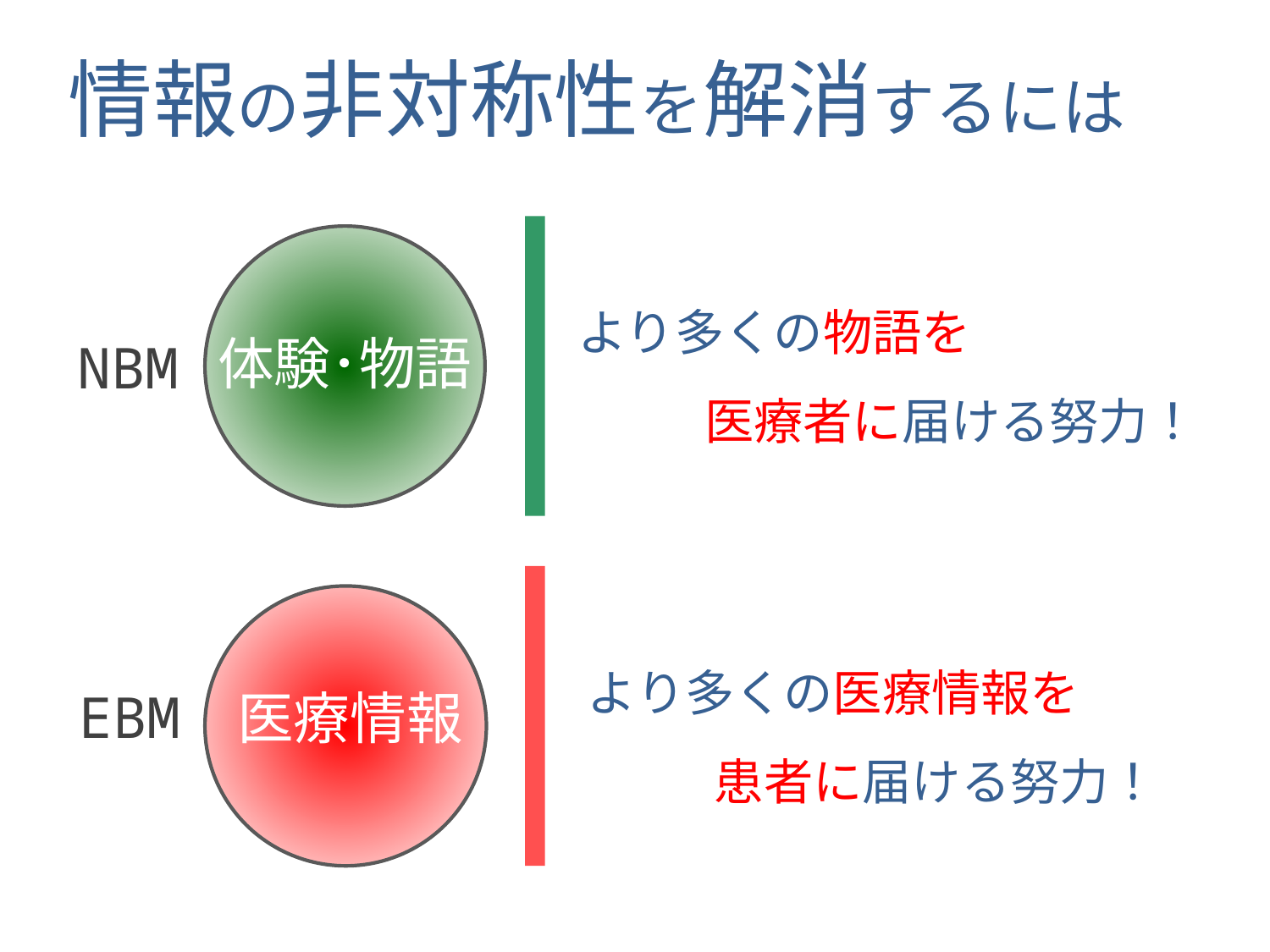

# 情報の非対称性を解消するには

体験･物語
より多くの物語を
	医療者に届ける努力！
NBM

医療情報
より多くの医療情報を
	患者に届ける努力！
EBM